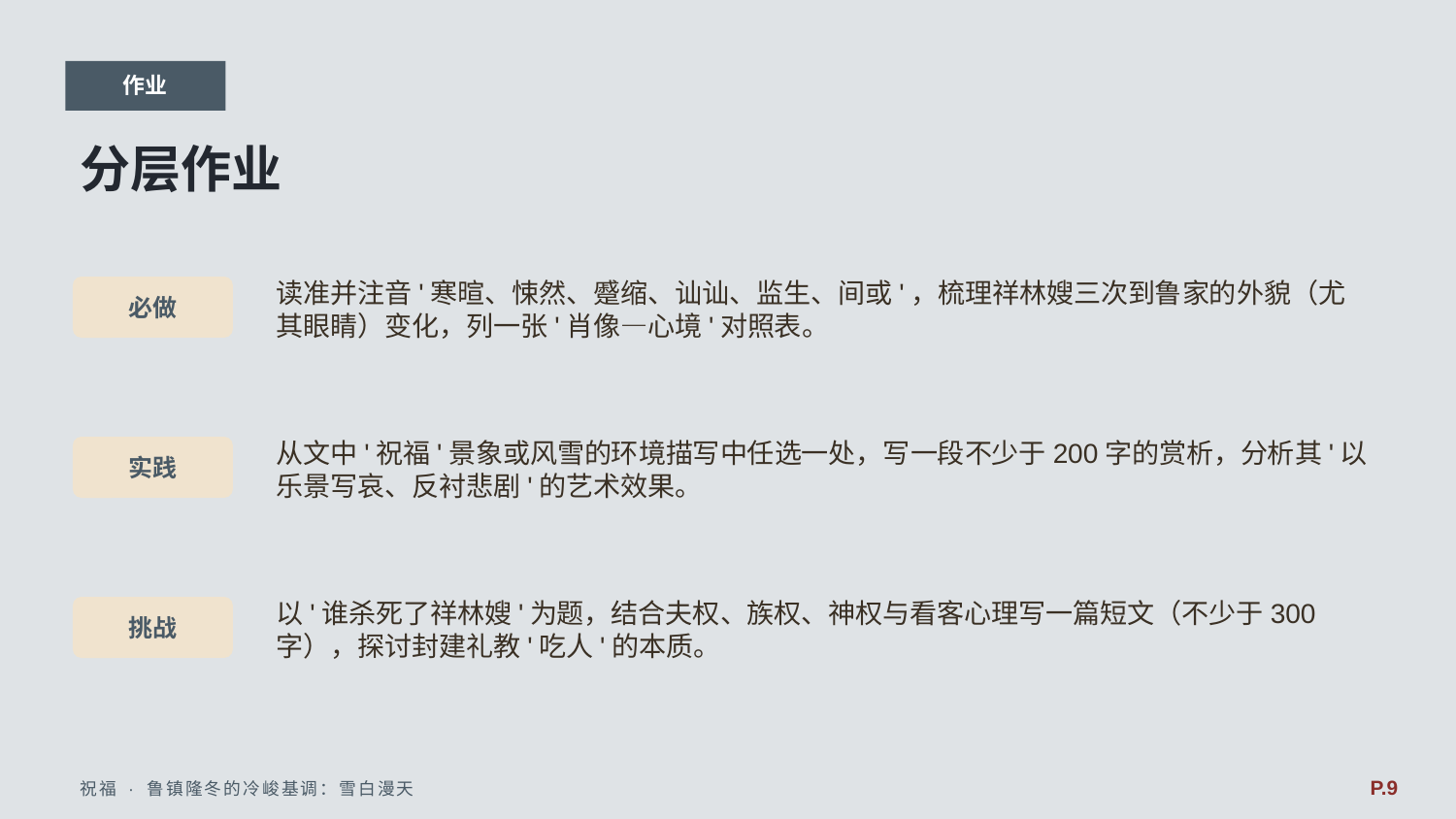

作业

分层作业
读准并注音'寒暄、悚然、蹙缩、讪讪、监生、间或'，梳理祥林嫂三次到鲁家的外貌（尤其眼睛）变化，列一张'肖像—心境'对照表。
必做

从文中'祝福'景象或风雪的环境描写中任选一处，写一段不少于200字的赏析，分析其'以乐景写哀、反衬悲剧'的艺术效果。
实践

以'谁杀死了祥林嫂'为题，结合夫权、族权、神权与看客心理写一篇短文（不少于300字），探讨封建礼教'吃人'的本质。
挑战

P.9
祝福 · 鲁镇隆冬的冷峻基调：雪白漫天